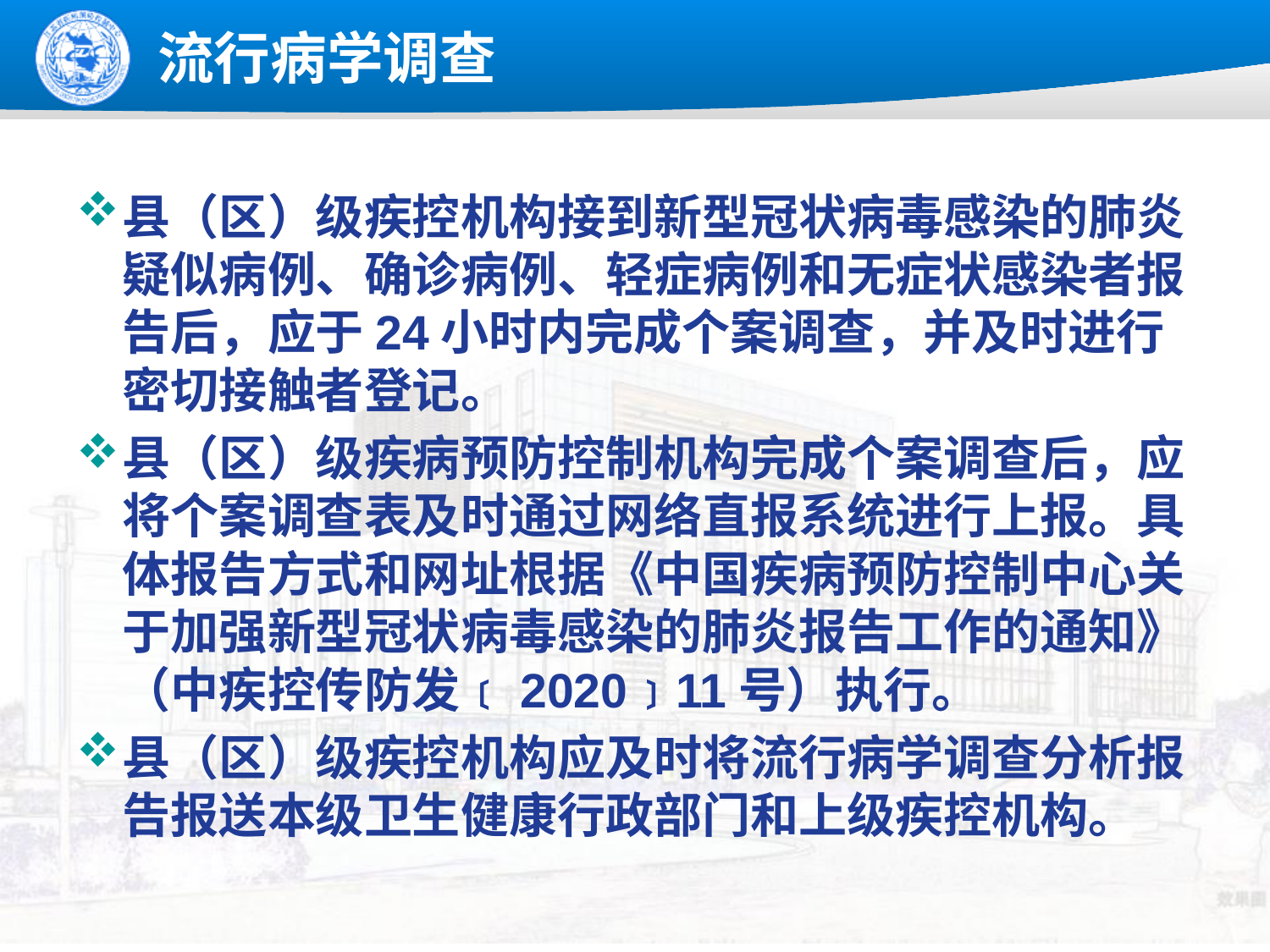

# 流行病学调查
县（区）级疾控机构接到新型冠状病毒感染的肺炎疑似病例、确诊病例、轻症病例和无症状感染者报告后，应于24小时内完成个案调查，并及时进行密切接触者登记。
县（区）级疾病预防控制机构完成个案调查后，应将个案调查表及时通过网络直报系统进行上报。具体报告方式和网址根据《中国疾病预防控制中心关于加强新型冠状病毒感染的肺炎报告工作的通知》（中疾控传防发﹝2020﹞11号）执行。
县（区）级疾控机构应及时将流行病学调查分析报告报送本级卫生健康行政部门和上级疾控机构。